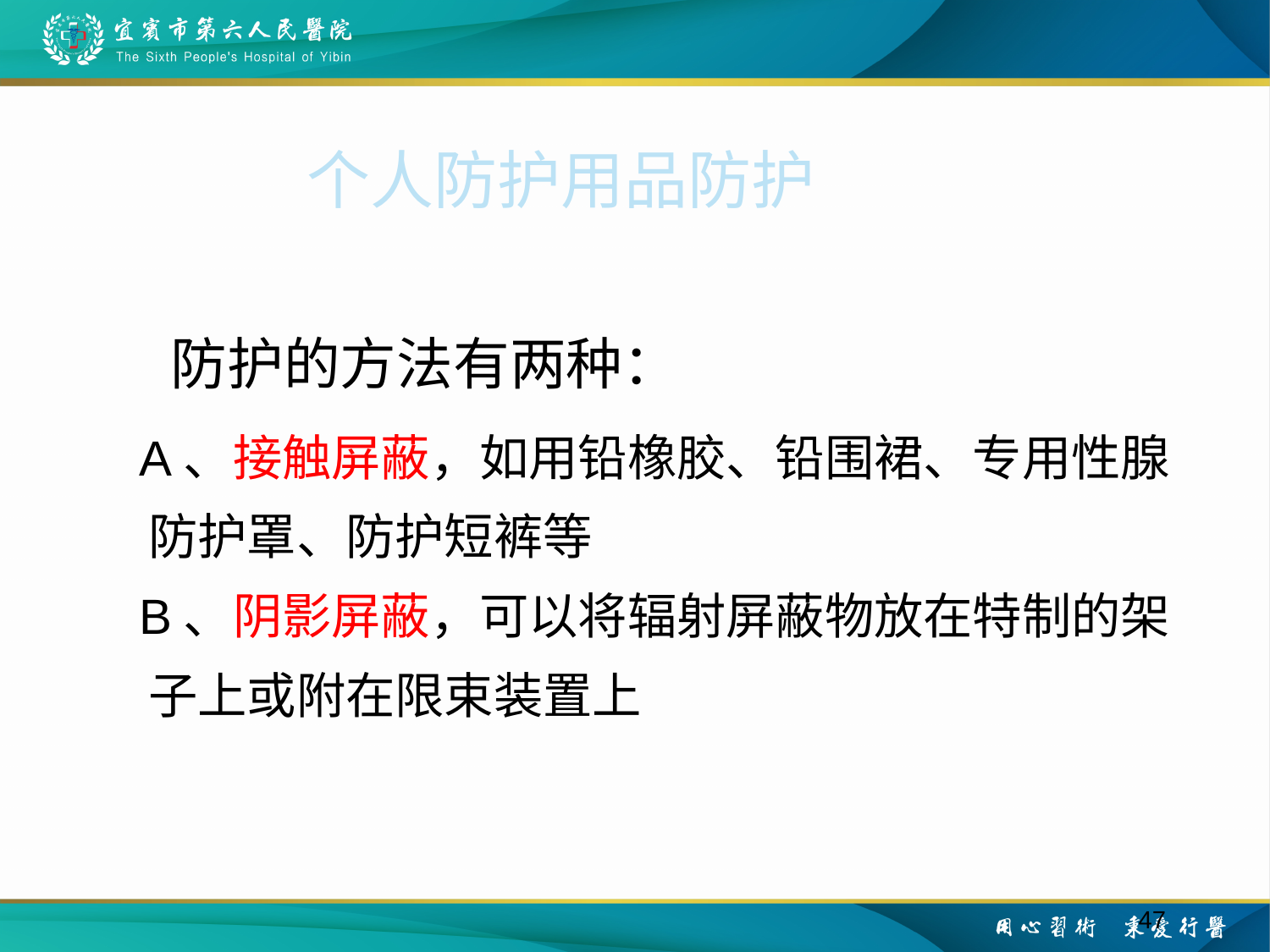

个人防护用品防护
    防护的方法有两种：
  A、接触屏蔽，如用铅橡胶、铅围裙、专用性腺防护罩、防护短裤等
  B、阴影屏蔽，可以将辐射屏蔽物放在特制的架子上或附在限束装置上

47